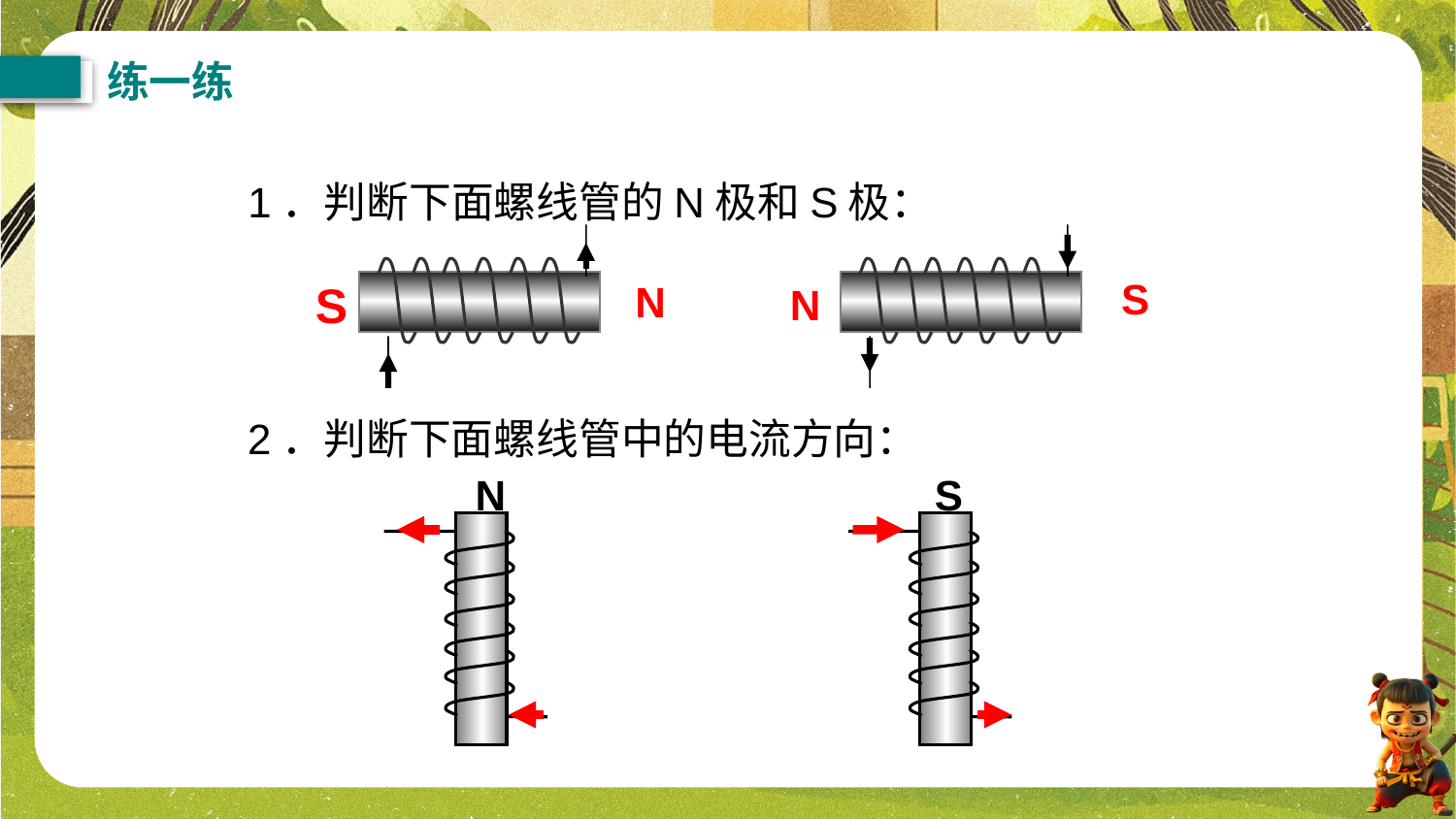

练一练

1．判断下面螺线管的N极和S极：

S
S
N
N

2．判断下面螺线管中的电流方向：
N
S